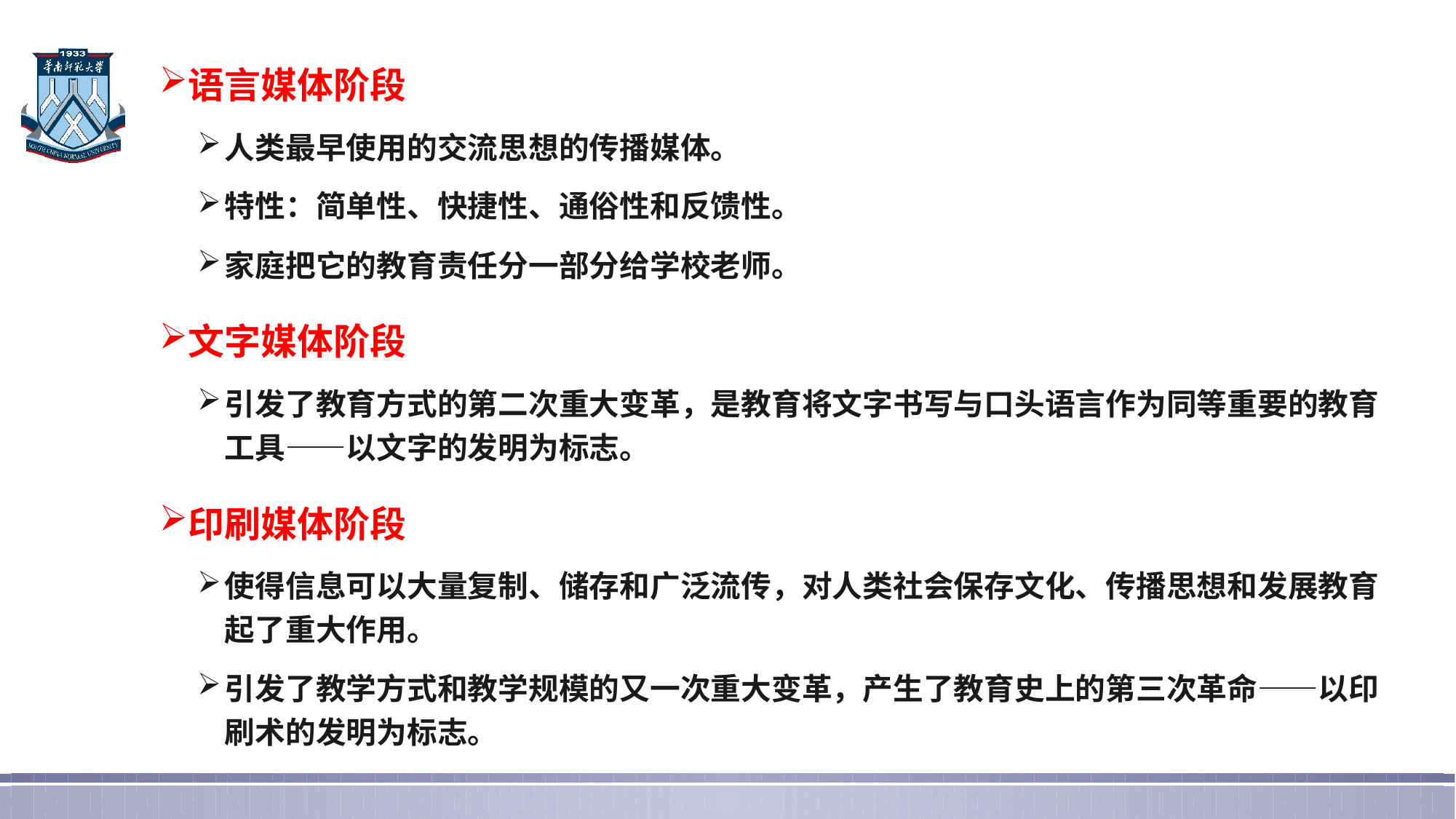

语言媒体阶段
人类最早使用的交流思想的传播媒体。
特性：简单性、快捷性、通俗性和反馈性。
家庭把它的教育责任分一部分给学校老师。
文字媒体阶段
引发了教育方式的第二次重大变革，是教育将文字书写与口头语言作为同等重要的教育工具——以文字的发明为标志。
印刷媒体阶段
使得信息可以大量复制、储存和广泛流传，对人类社会保存文化、传播思想和发展教育起了重大作用。
引发了教学方式和教学规模的又一次重大变革，产生了教育史上的第三次革命——以印刷术的发明为标志。